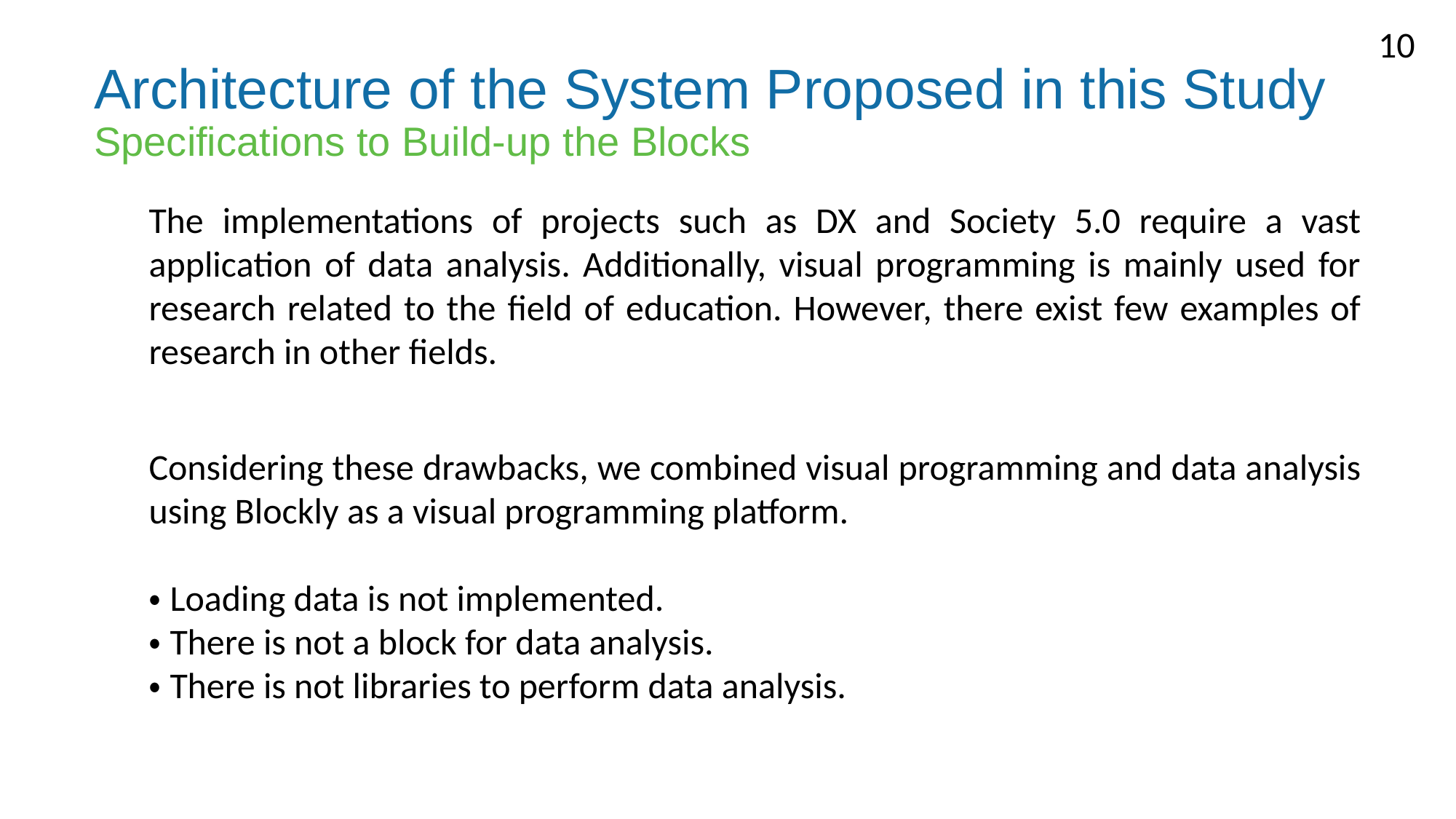

# Architecture of the System Proposed in this Study Specifications to Build-up the Blocks
The implementations of projects such as DX and Society 5.0 require a vast application of data analysis. Additionally, visual programming is mainly used for research related to the field of education. However, there exist few examples of research in other fields.
Considering these drawbacks, we combined visual programming and data analysis using Blockly as a visual programming platform.

・Loading data is not implemented.
・There is not a block for data analysis.
・There is not libraries to perform data analysis.